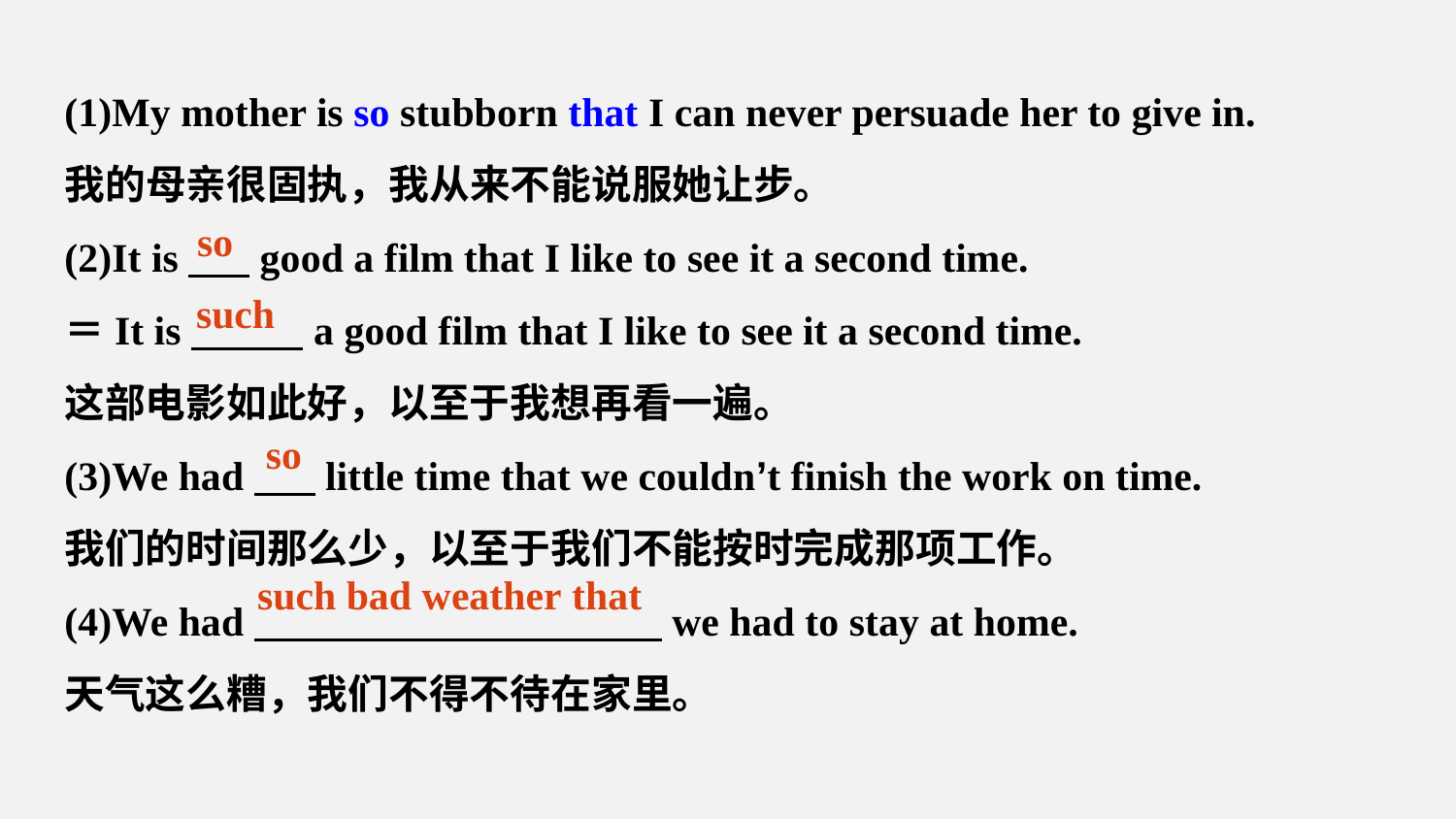

(1)My mother is so stubborn that I can never persuade her to give in.
我的母亲很固执，我从来不能说服她让步。
(2)It is        good a film that I like to see it a second time.
＝It is             a good film that I like to see it a second time.
这部电影如此好，以至于我想再看一遍。
(3)We had        little time that we couldn’t finish the work on time.
我们的时间那么少，以至于我们不能按时完成那项工作。
(4)We had                                          we had to stay at home.
天气这么糟，我们不得不待在家里。
so
such
so
such bad weather that